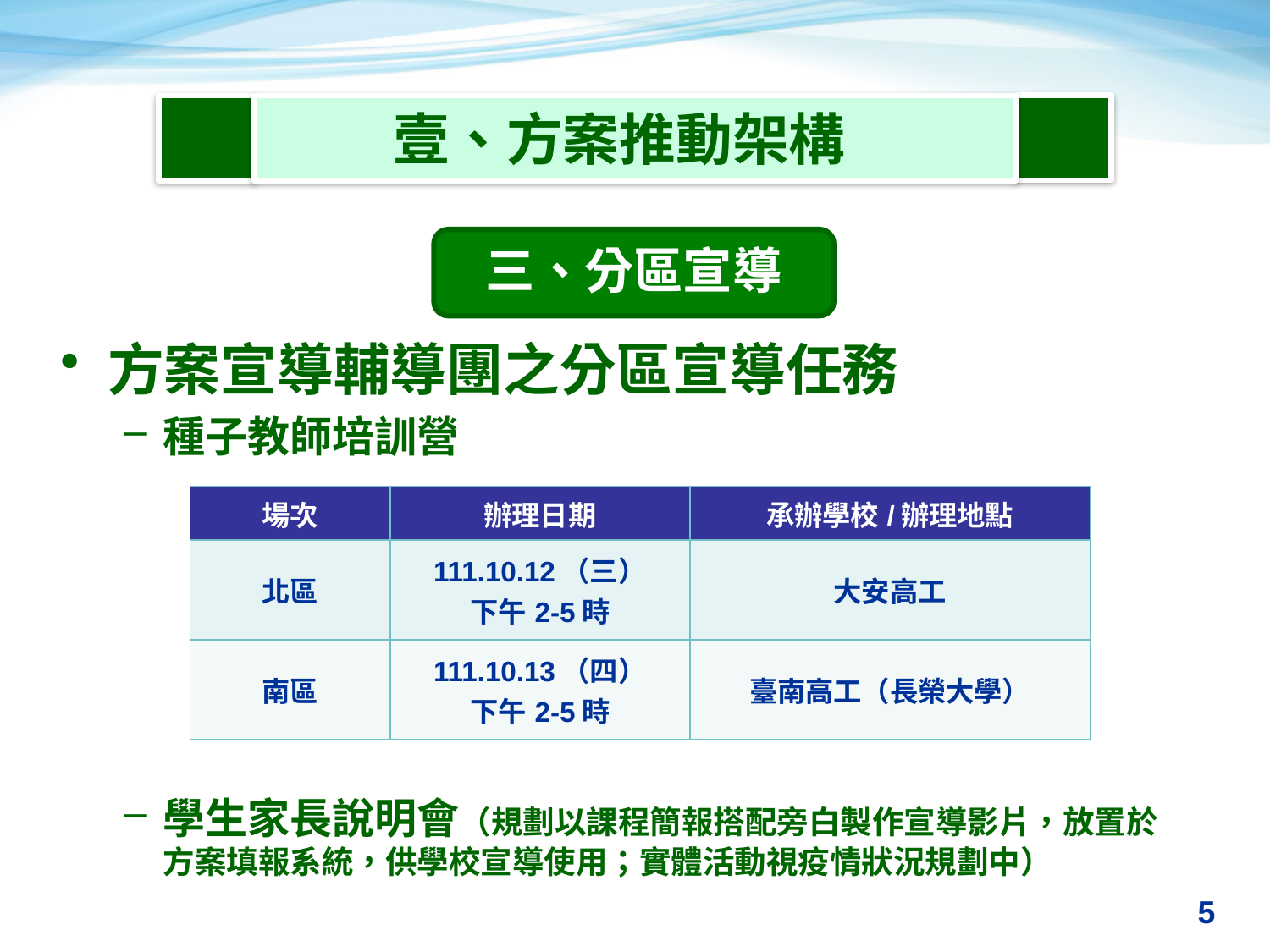

壹、方案推動架構
三、分區宣導
方案宣導輔導團之分區宣導任務
種子教師培訓營

學生家長說明會（規劃以課程簡報搭配旁白製作宣導影片，放置於方案填報系統，供學校宣導使用；實體活動視疫情狀況規劃中）

| 場次 | 辦理日期 | 承辦學校/辦理地點 |
| --- | --- | --- |
| 北區 | 111.10.12（三） 下午2-5時 | 大安高工 |
| 南區 | 111.10.13（四） 下午2-5時 | 臺南高工（長榮大學） |
5
5